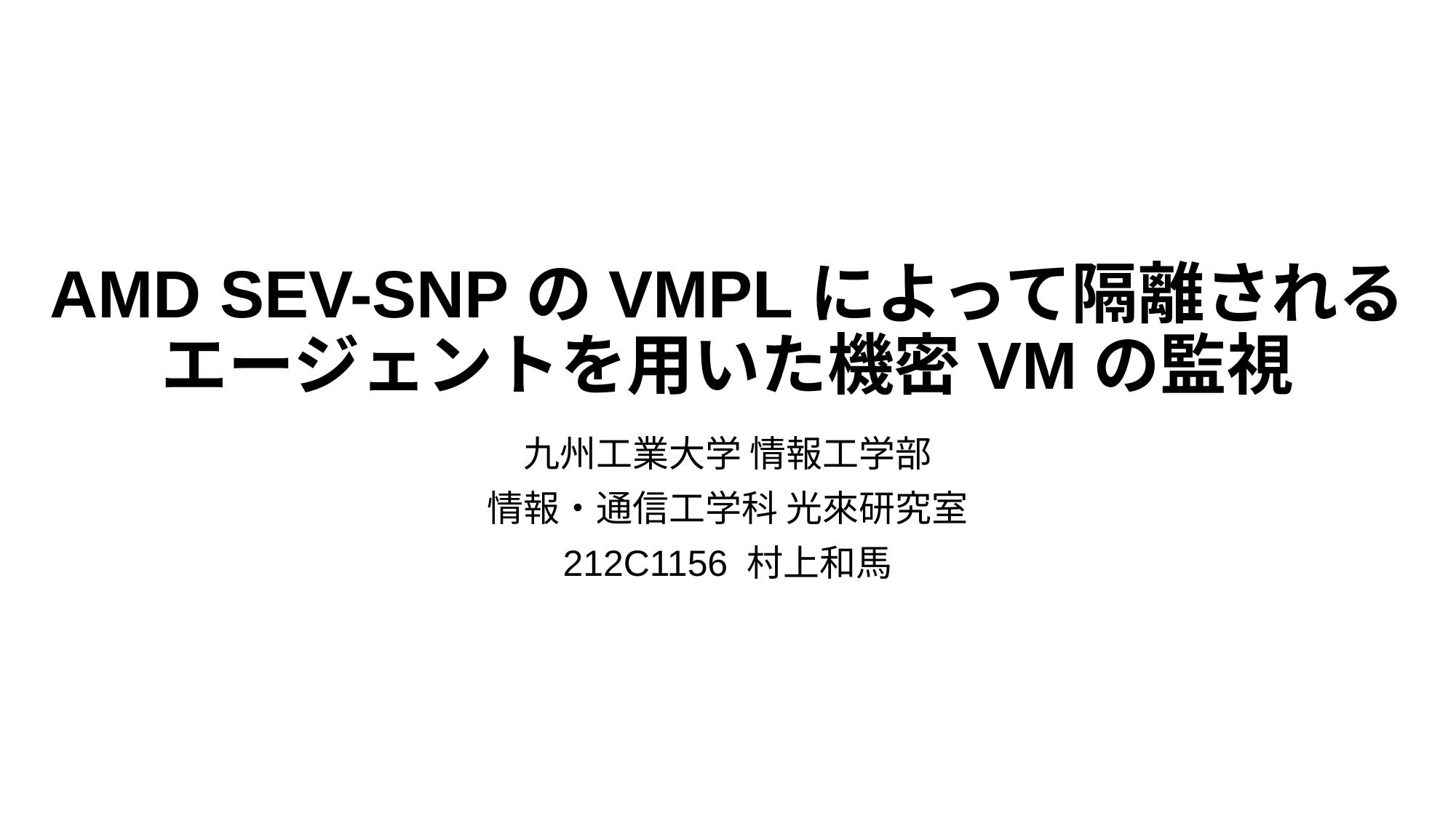

# AMD SEV-SNPのVMPLによって隔離される エージェントを用いた機密VMの監視
九州工業大学 情報工学部
情報・通信工学科 光來研究室
212C1156 村上和馬